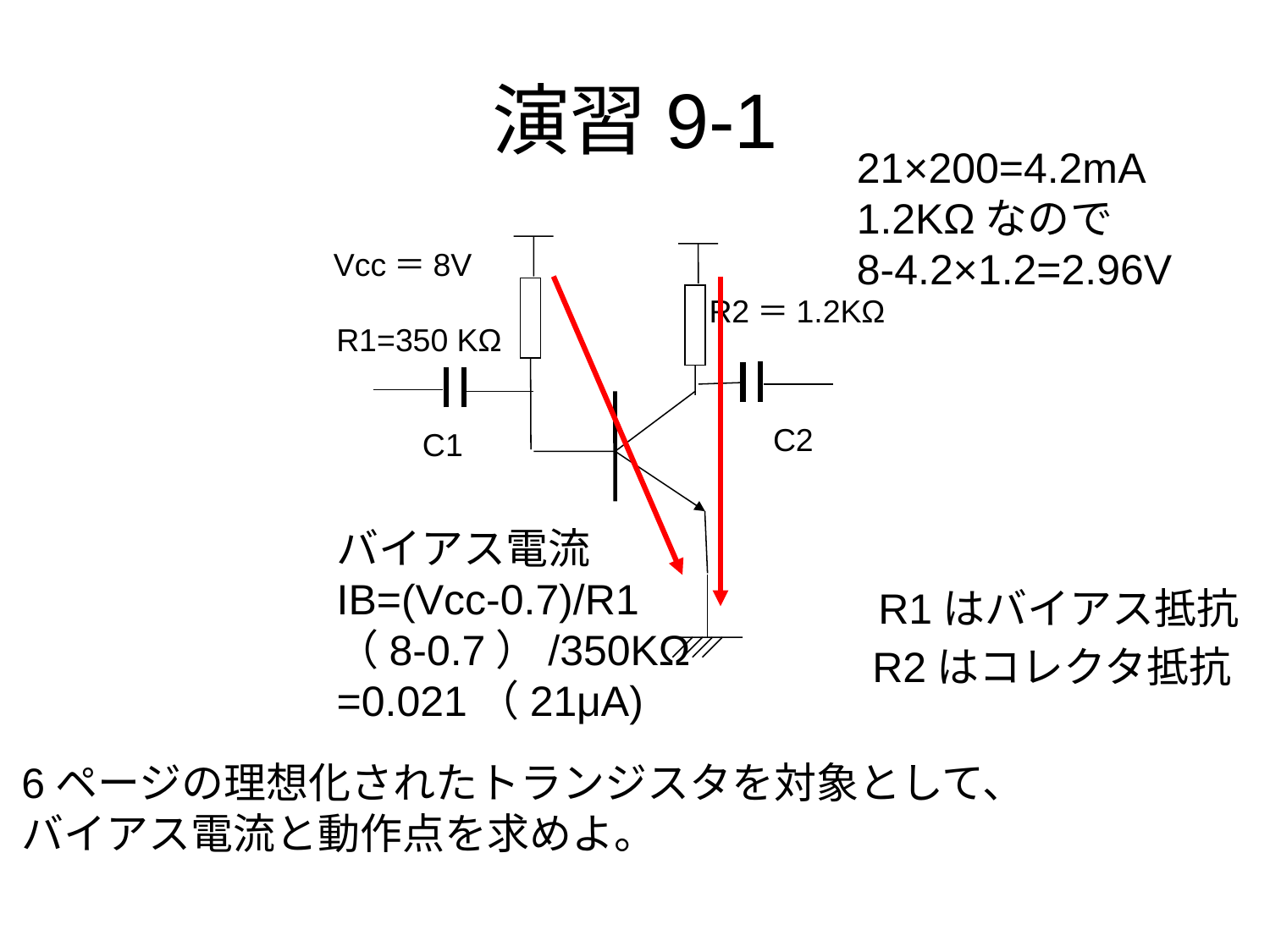

# 演習9-1
21×200=4.2mA
1.2KΩなので
8-4.2×1.2=2.96V

Vcc＝8V

R2＝1.2KΩ

R1=350 KΩ

C2
C1

バイアス電流
IB=(Vcc-0.7)/R1
（8-0.7）/350KΩ
=0.021（21μA)

R1はバイアス抵抗
R2はコレクタ抵抗

6ページの理想化されたトランジスタを対象として、
バイアス電流と動作点を求めよ。